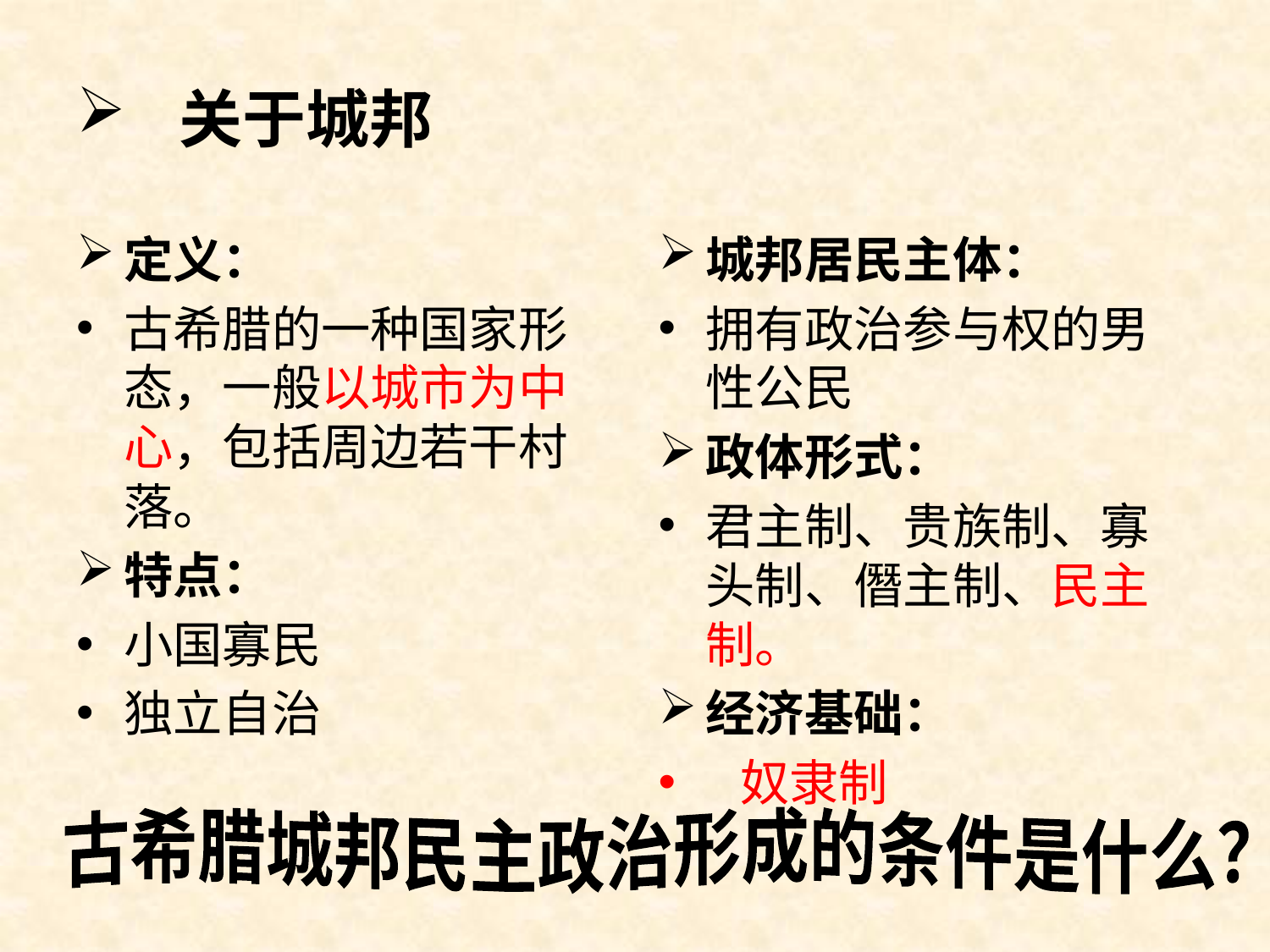

# 关于城邦
定义：
古希腊的一种国家形态，一般以城市为中心，包括周边若干村落。
特点：
小国寡民
独立自治

城邦居民主体：
拥有政治参与权的男性公民
政体形式：
君主制、贵族制、寡头制、僭主制、民主制。
经济基础：
  奴隶制
古希腊城邦民主政治形成的条件是什么？